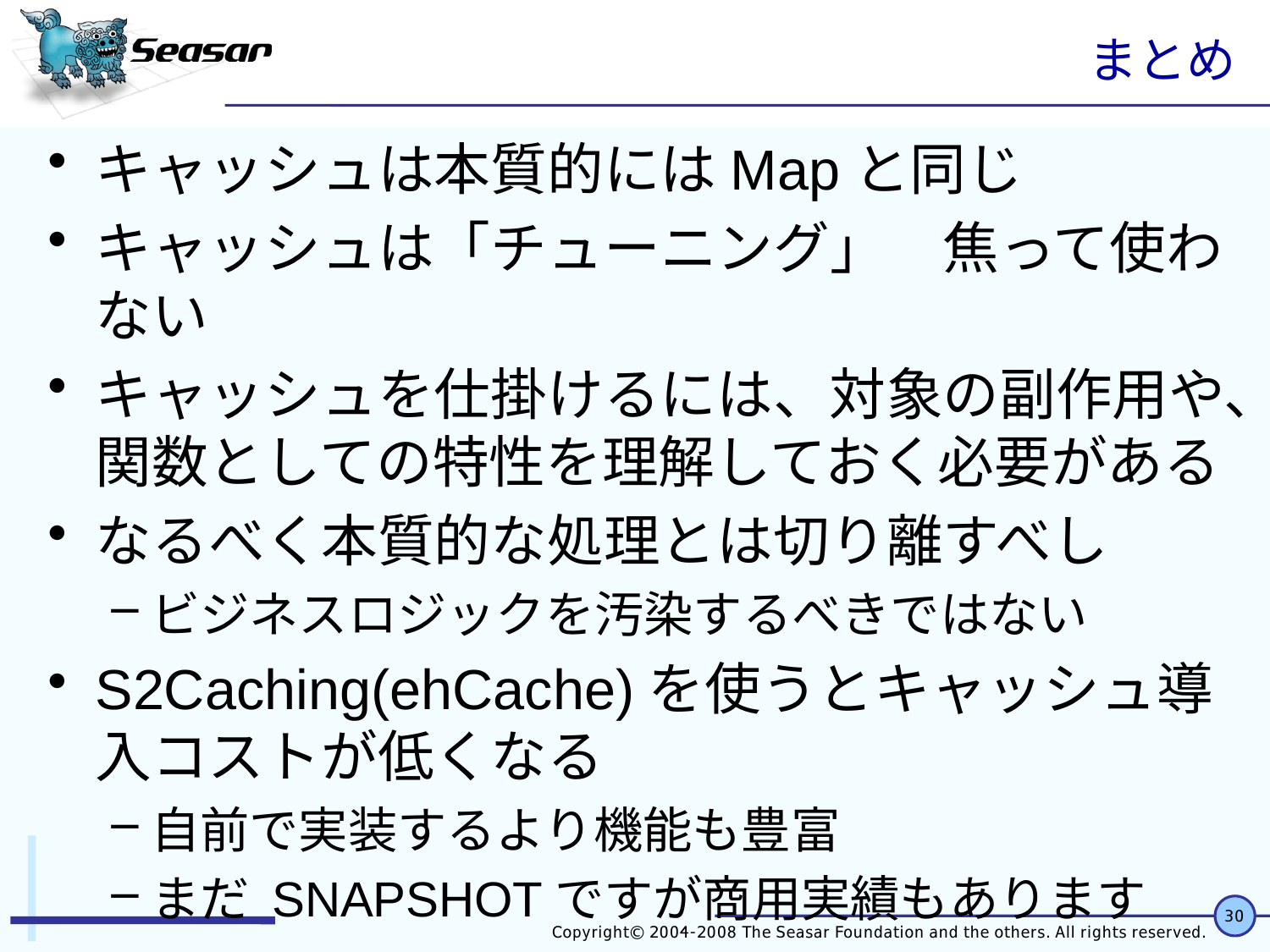

# まとめ
キャッシュは本質的にはMapと同じ
キャッシュは「チューニング」　焦って使わない
キャッシュを仕掛けるには、対象の副作用や、関数としての特性を理解しておく必要がある
なるべく本質的な処理とは切り離すべし
ビジネスロジックを汚染するべきではない
S2Caching(ehCache)を使うとキャッシュ導入コストが低くなる
自前で実装するより機能も豊富
まだ SNAPSHOTですが商用実績もあります